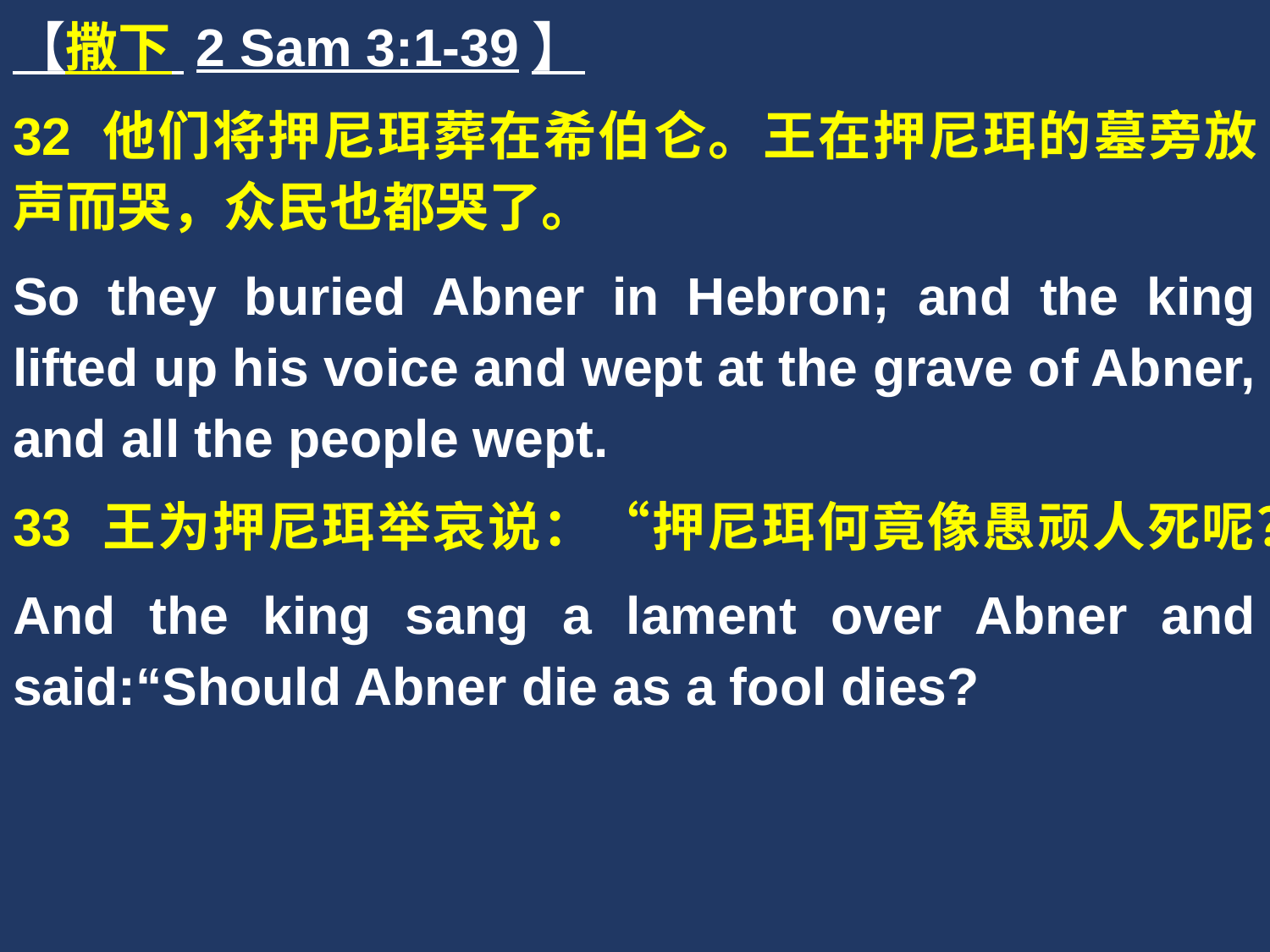

【撒下 2 Sam 3:1-39】
32 他们将押尼珥葬在希伯仑。王在押尼珥的墓旁放声而哭，众民也都哭了。
So they buried Abner in Hebron; and the king lifted up his voice and wept at the grave of Abner, and all the people wept.
33 王为押尼珥举哀说：“押尼珥何竟像愚顽人死呢？
And the king sang a lament over Abner and said:“Should Abner die as a fool dies?